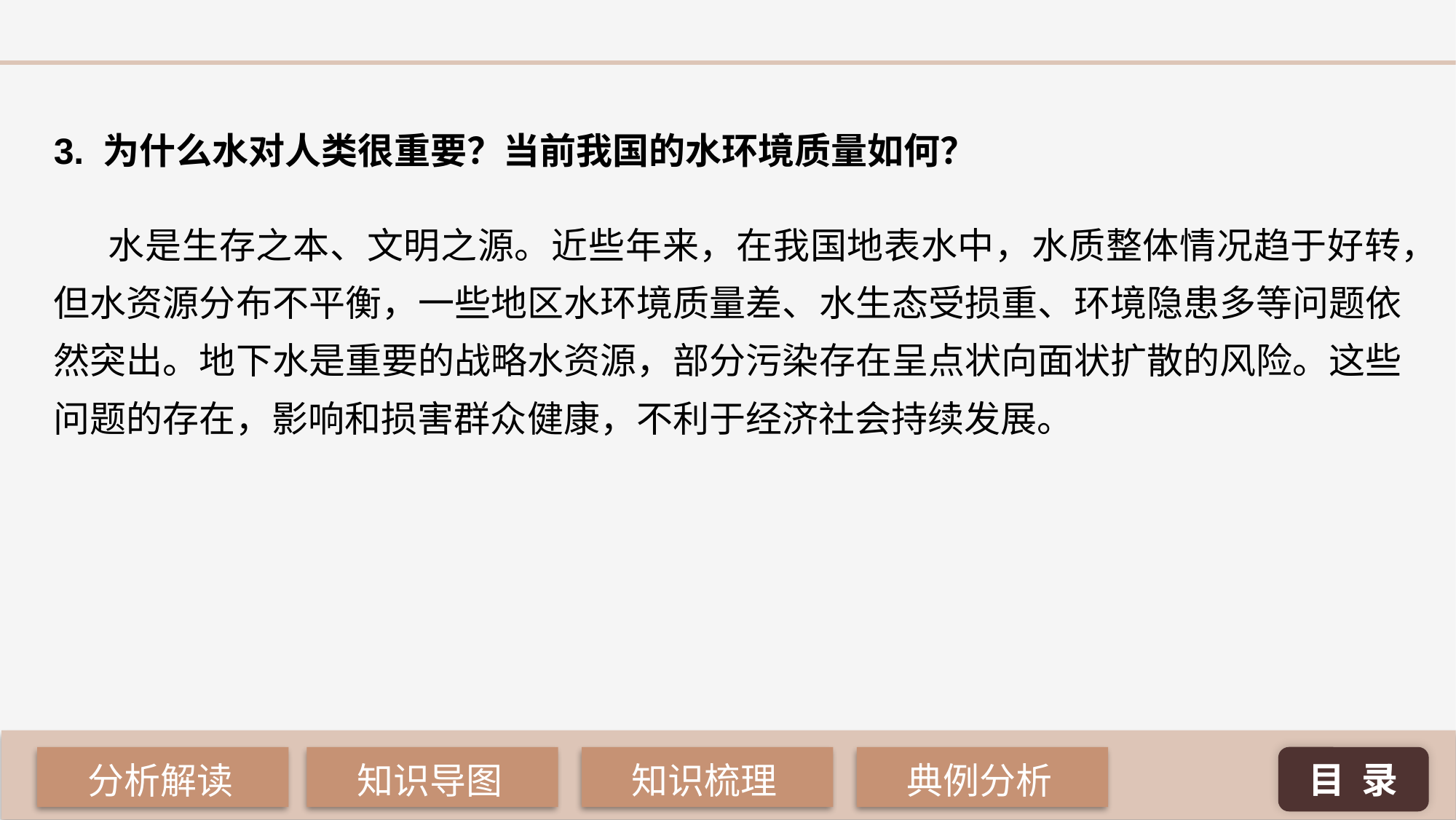

3. 为什么水对人类很重要？当前我国的水环境质量如何？
水是生存之本、文明之源。近些年来，在我国地表水中，水质整体情况趋于好转，但水资源分布不平衡，一些地区水环境质量差、水生态受损重、环境隐患多等问题依然突出。地下水是重要的战略水资源，部分污染存在呈点状向面状扩散的风险。这些问题的存在，影响和损害群众健康，不利于经济社会持续发展。